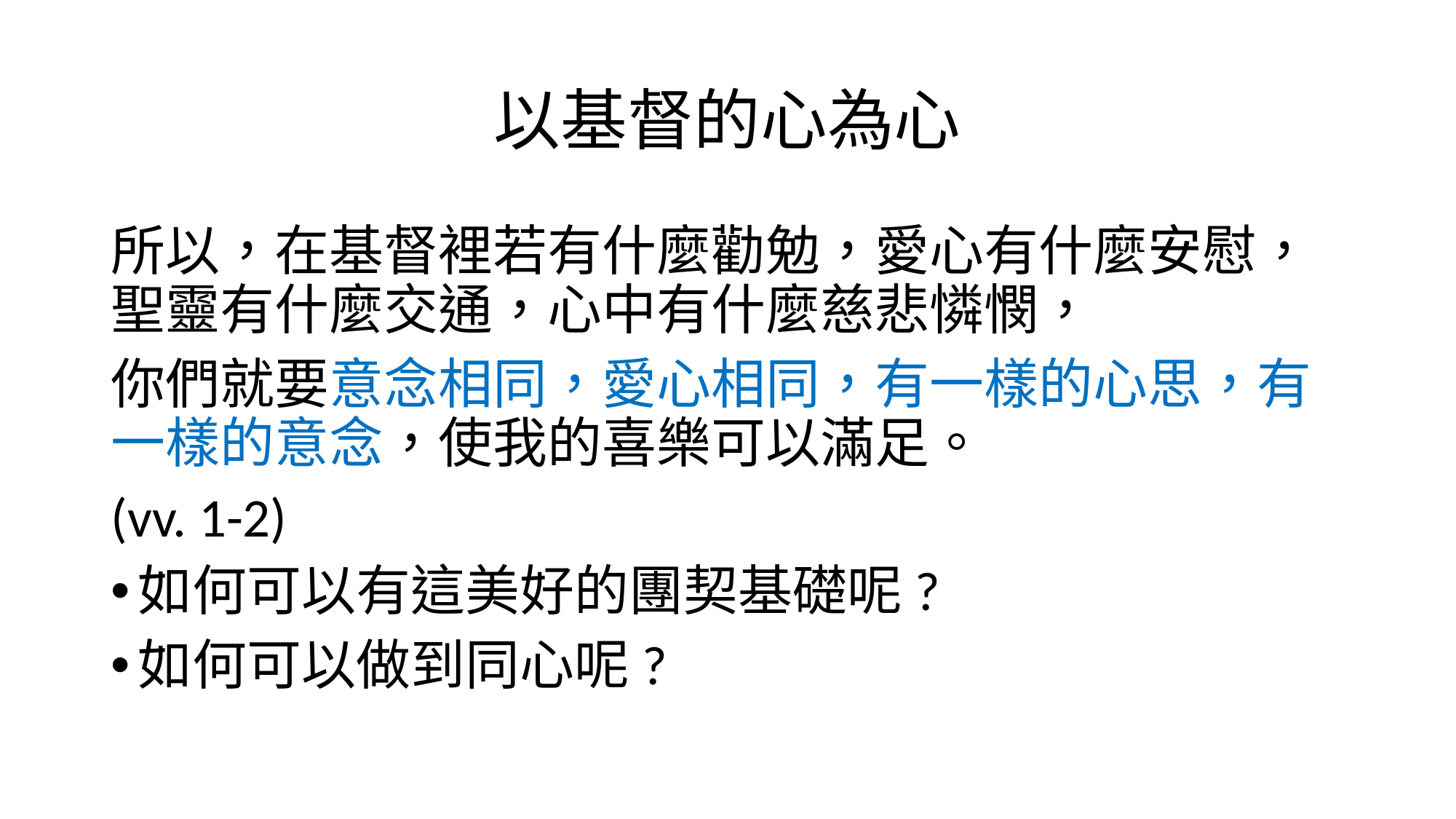

# 以基督的心為心
所以，在基督裡若有什麼勸勉，愛心有什麼安慰，聖靈有什麼交通，心中有什麼慈悲憐憫，
你們就要意念相同，愛心相同，有一樣的心思，有一樣的意念，使我的喜樂可以滿足。
(vv. 1-2)
如何可以有這美好的團契基礎呢?
如何可以做到同心呢?